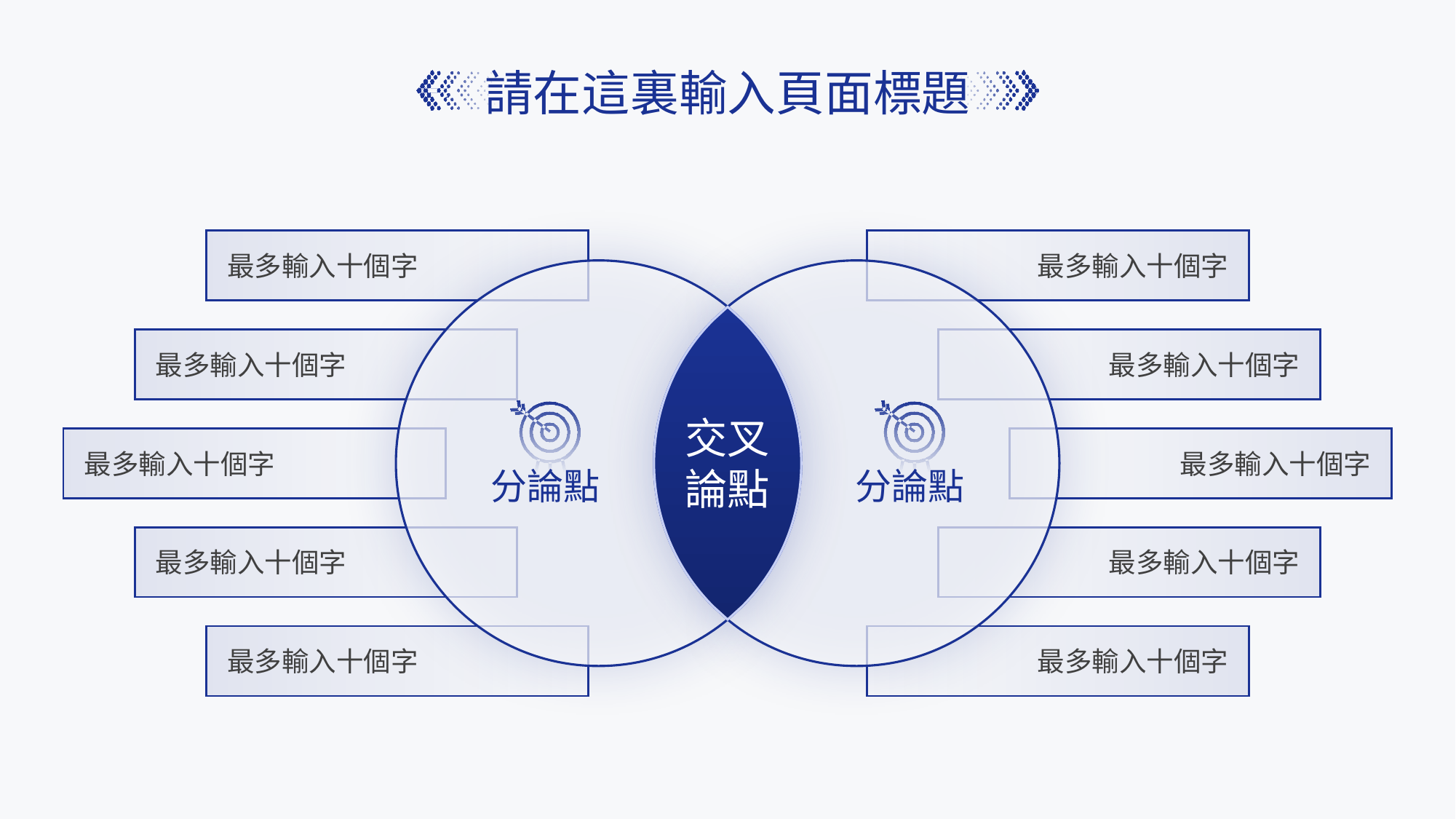

請在這裏輸入頁面標題

最多輸入十個字

最多輸入十個字

最多輸入十個字

最多輸入十個字

最多輸入十個字

最多輸入十個字

最多輸入十個字

最多輸入十個字

最多輸入十個字

最多輸入十個字

交叉
論點
分論點
分論點